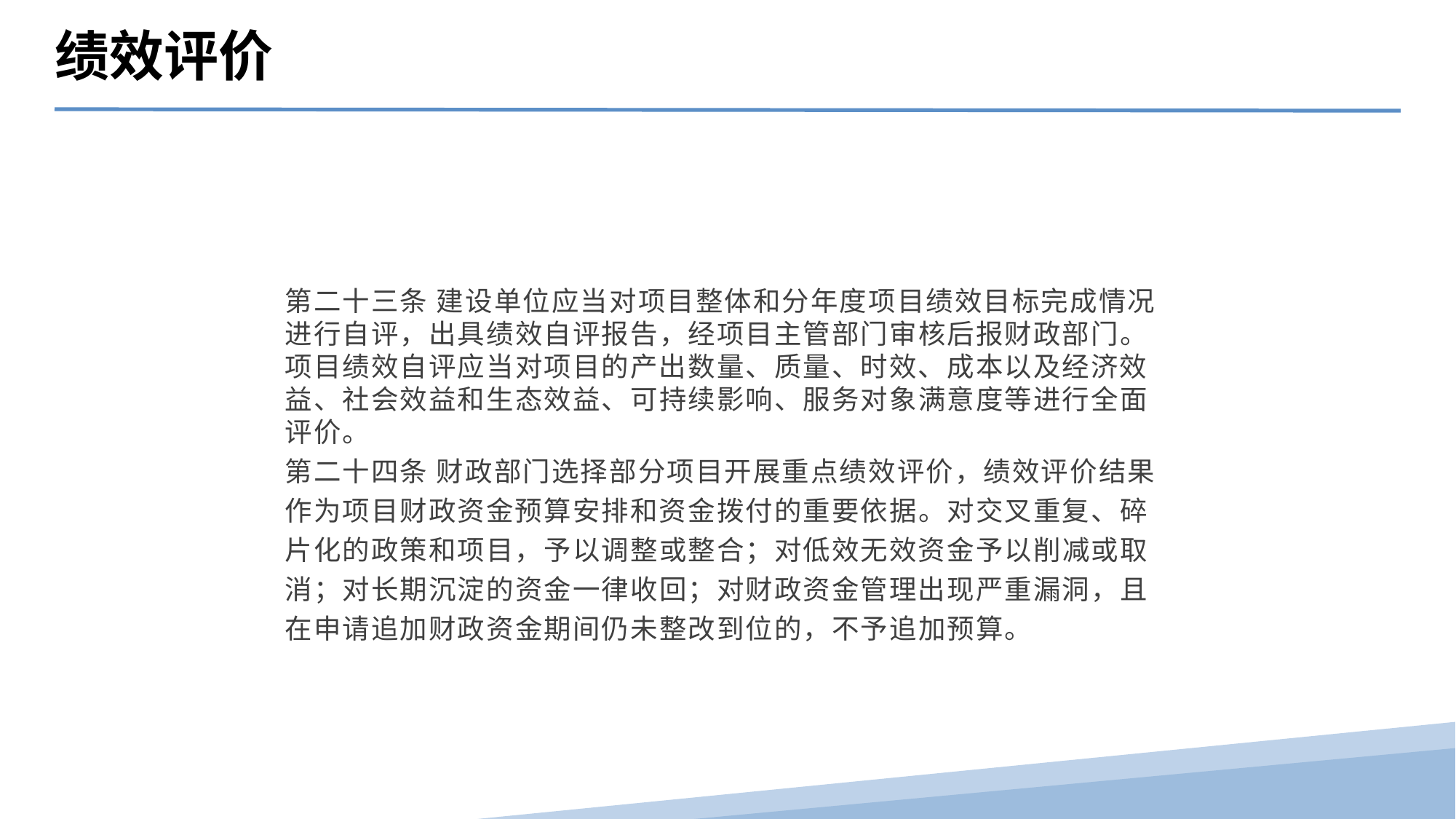

绩效评价
第二十三条 建设单位应当对项目整体和分年度项目绩效目标完成情况进行自评，出具绩效自评报告，经项目主管部门审核后报财政部门。项目绩效自评应当对项目的产出数量、质量、时效、成本以及经济效益、社会效益和生态效益、可持续影响、服务对象满意度等进行全面评价。
第二十四条 财政部门选择部分项目开展重点绩效评价，绩效评价结果作为项目财政资金预算安排和资金拨付的重要依据。对交叉重复、碎片化的政策和项目，予以调整或整合；对低效无效资金予以削减或取消；对长期沉淀的资金一律收回；对财政资金管理出现严重漏洞，且在申请追加财政资金期间仍未整改到位的，不予追加预算。